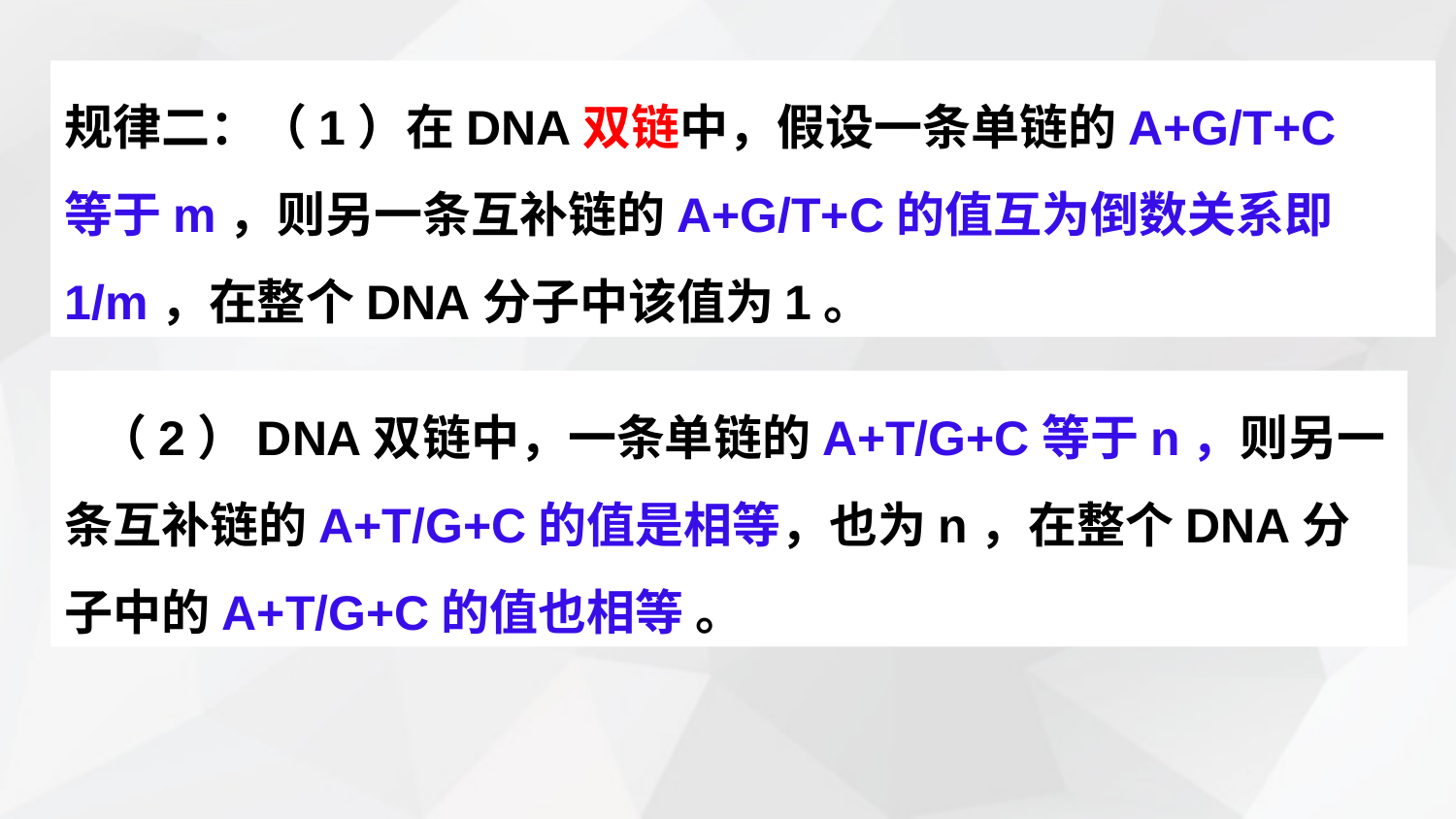

规律二：（1）在DNA双链中，假设一条单链的A+G/T+C
等于m，则另一条互补链的A+G/T+C的值互为倒数关系即1/m，在整个DNA分子中该值为1。
  （2）DNA双链中，一条单链的A+T/G+C等于n，则另一条互补链的A+T/G+C的值是相等，也为n，在整个DNA分子中的A+T/G+C的值也相等 。